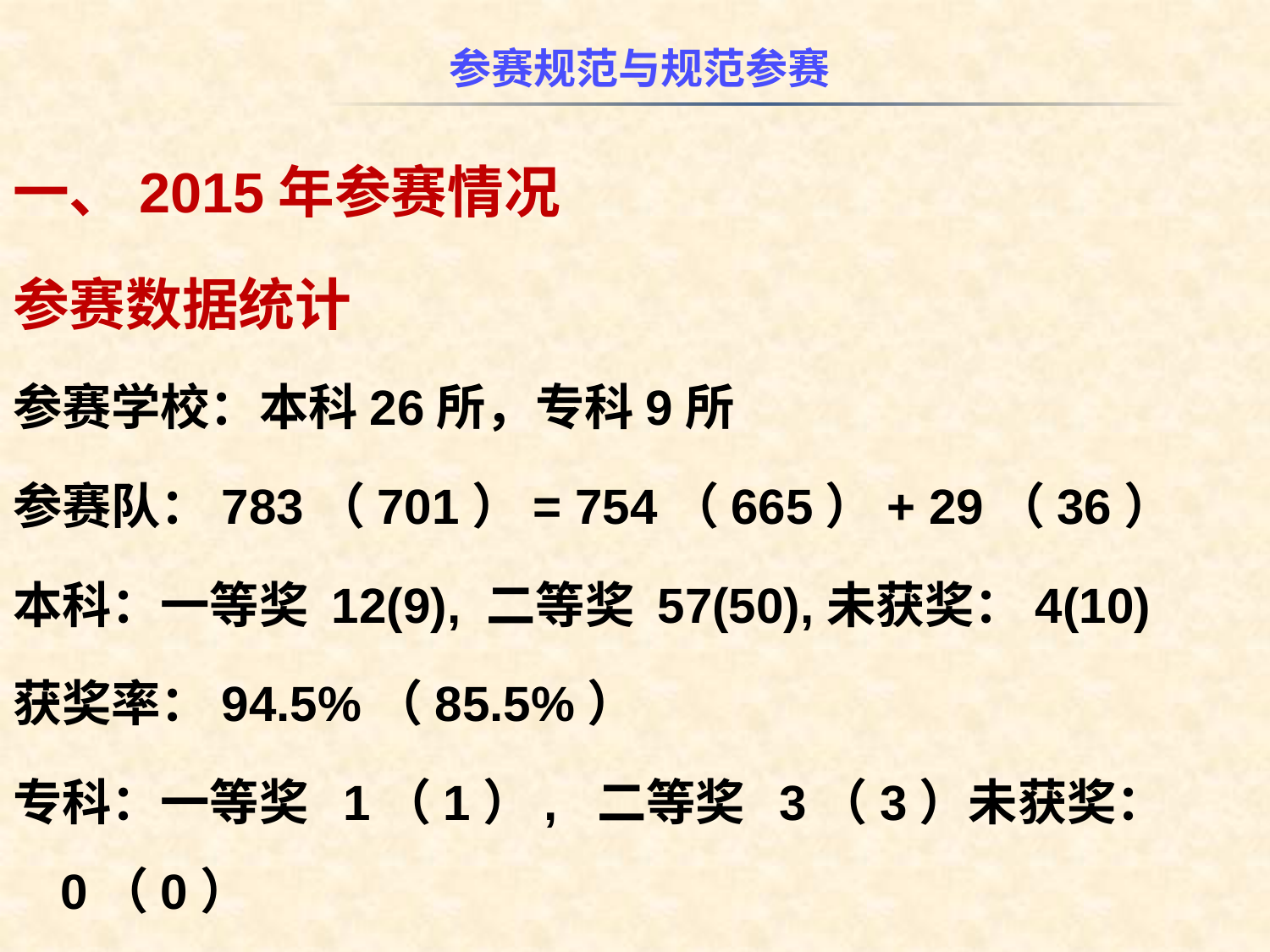

一、2015年参赛情况
参赛数据统计
参赛学校：本科26所，专科9所
参赛队：783（701）= 754（665）+ 29（36）
本科：一等奖 12(9), 二等奖 57(50),未获奖：4(10)
获奖率：94.5%（85.5%）
专科：一等奖  1（1）,  二等奖  3（3）未获奖：0（0）
获奖率：100%（100%）